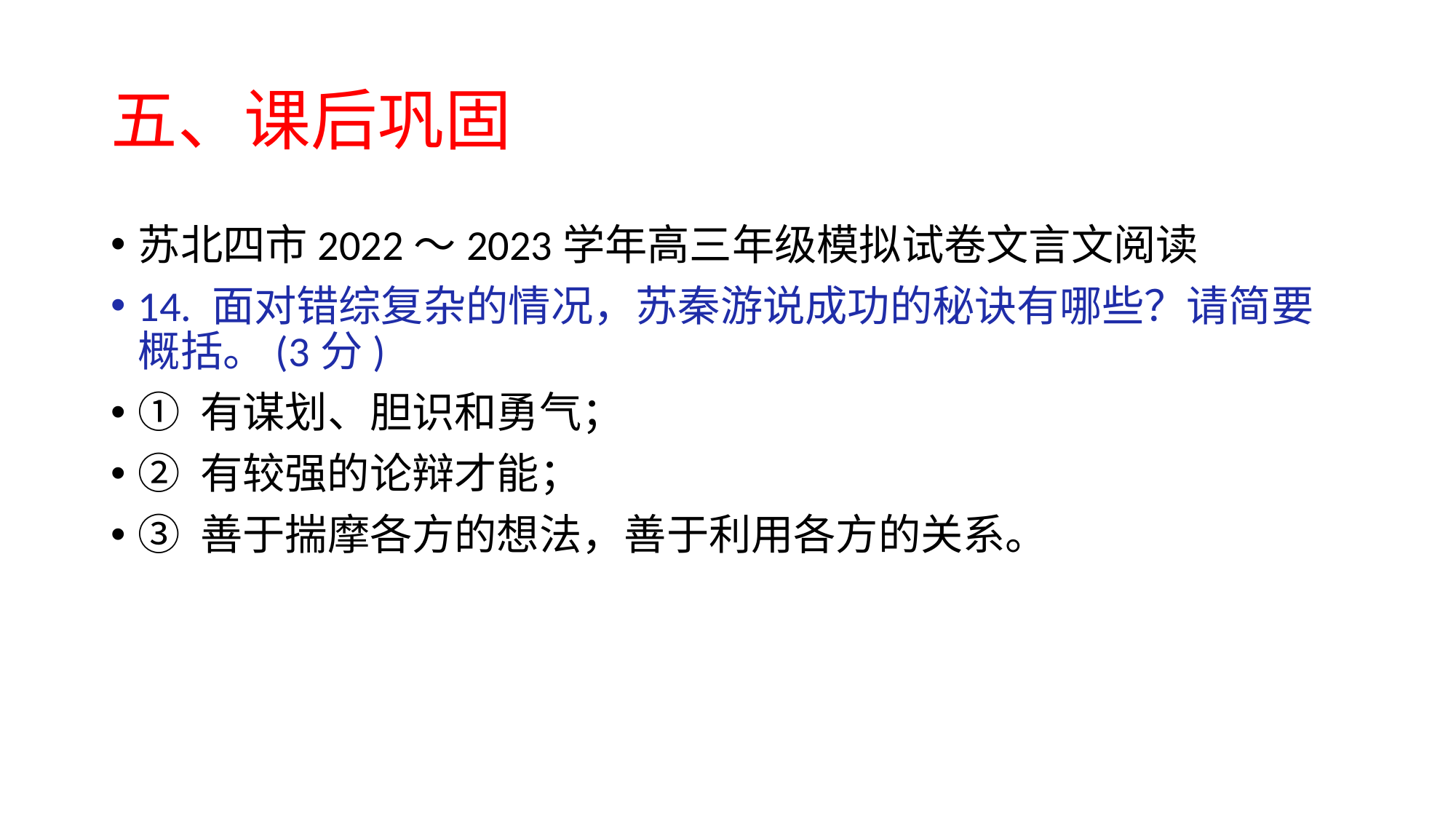

# 五、课后巩固
苏北四市2022～2023学年高三年级模拟试卷文言文阅读
14. 面对错综复杂的情况，苏秦游说成功的秘诀有哪些？请简要概括。(3分)
① 有谋划、胆识和勇气；
② 有较强的论辩才能；
③ 善于揣摩各方的想法，善于利用各方的关系。